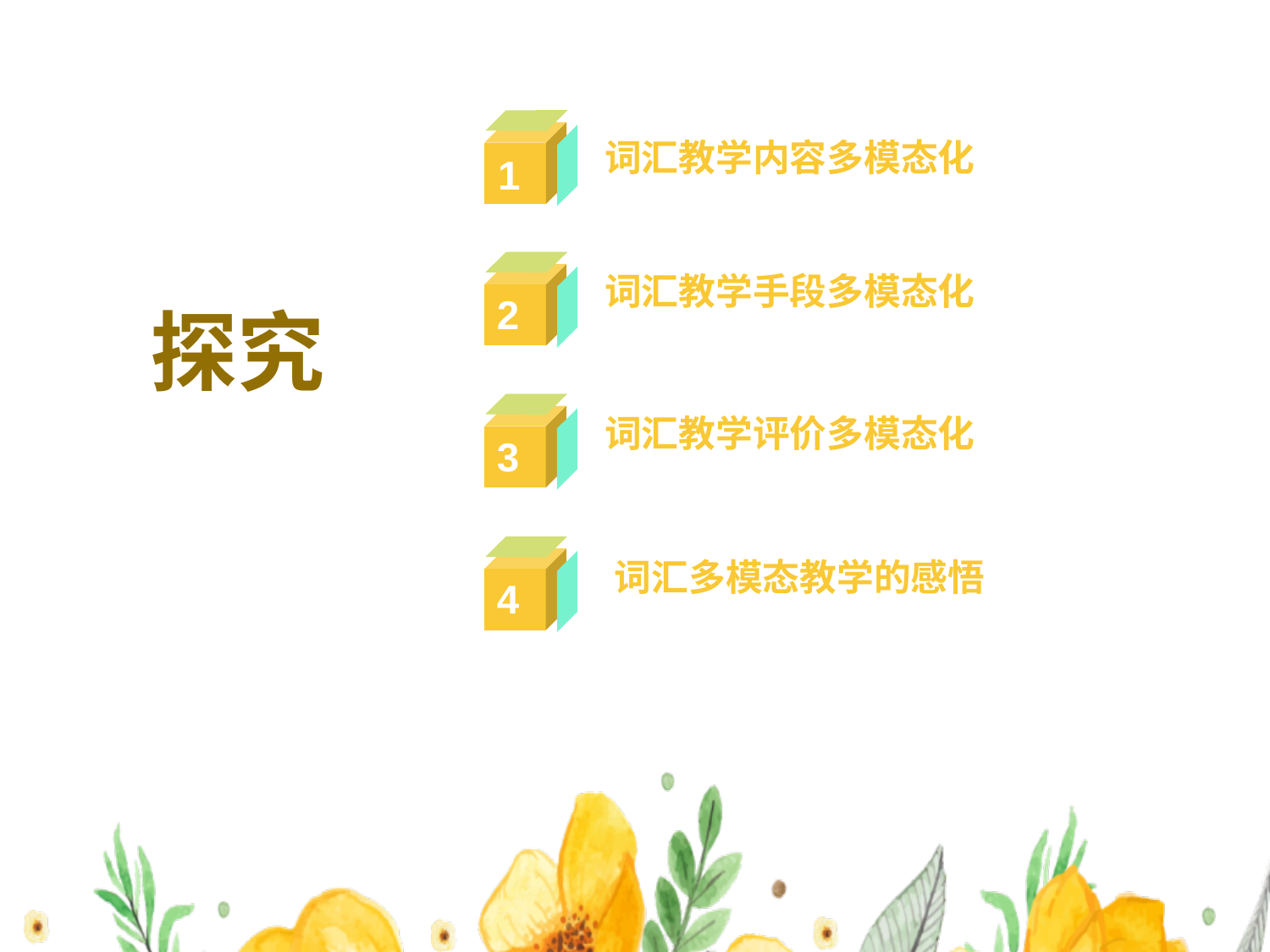

词汇教学内容多模态化
1
01

词汇教学手段多模态化
探究
2

词汇教学评价多模态化
3

词汇多模态教学的感悟
4